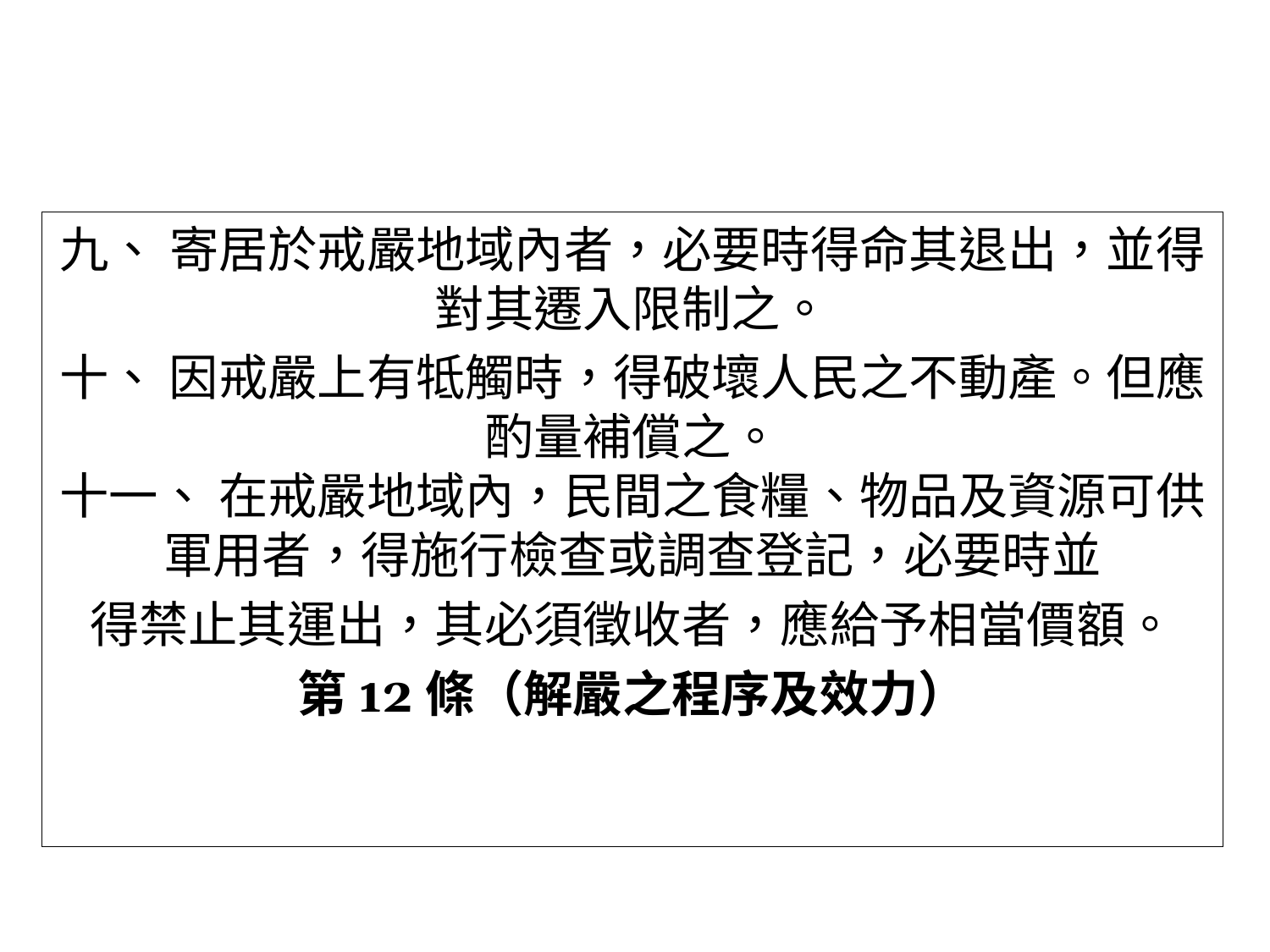

九、 寄居於戒嚴地域內者，必要時得命其退出，並得對其遷入限制之。
十、 因戒嚴上有牴觸時，得破壞人民之不動產。但應酌量補償之。
十一、 在戒嚴地域內，民間之食糧、物品及資源可供軍用者，得施行檢查或調查登記，必要時並
得禁止其運出，其必須徵收者，應給予相當價額。
第12條（解嚴之程序及效力）